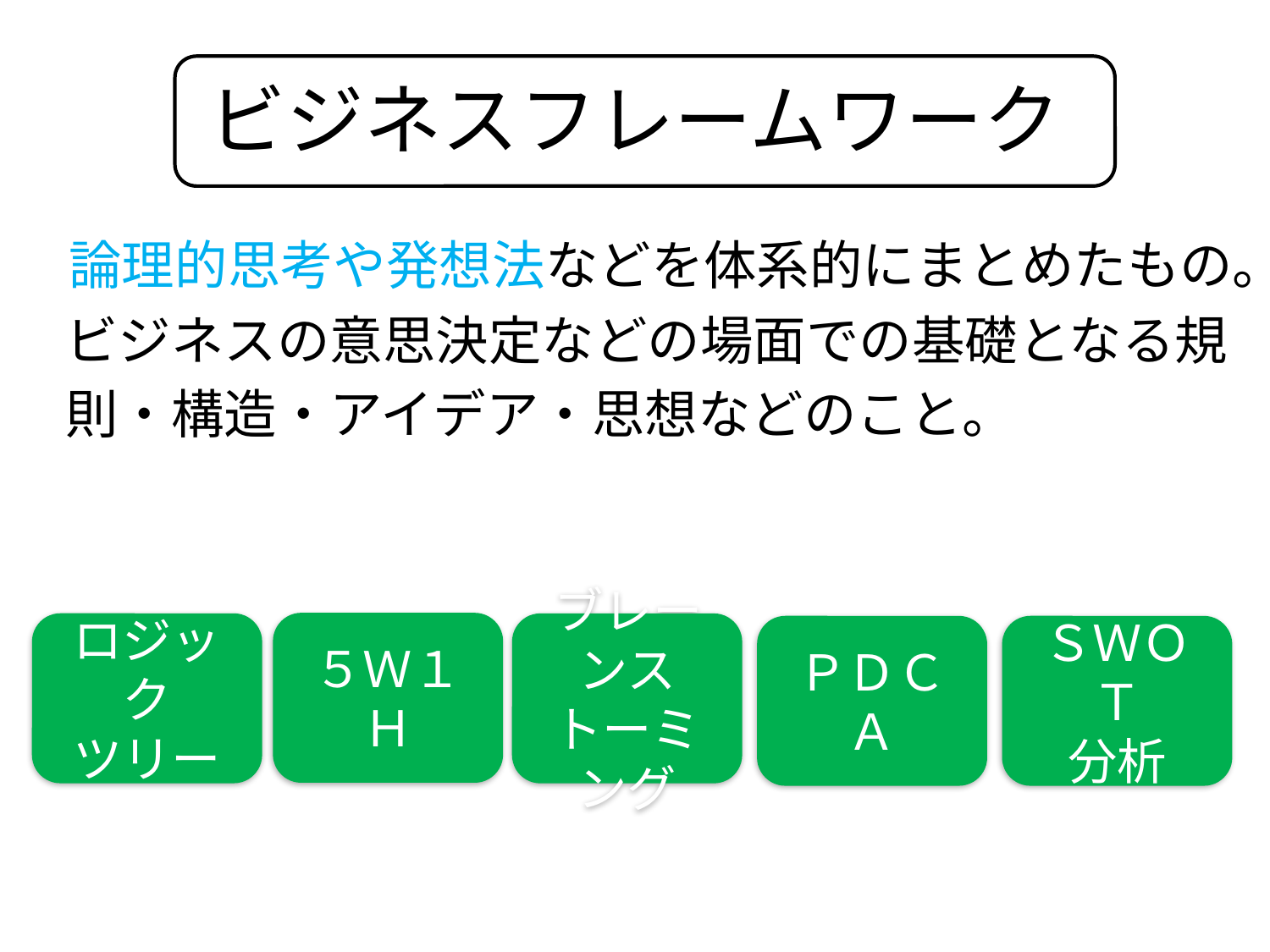

# ビジネスフレームワーク

　論理的思考や発想法などを体系的にまとめたもの。
　ビジネスの意思決定などの場面での基礎となる規
　則・構造・アイデア・思想などのこと。

５Ｗ１Ｈ
ロジック
ツリー
ブレーンストーミング
ＰＤＣＡ
ＳＷＯＴ
分析